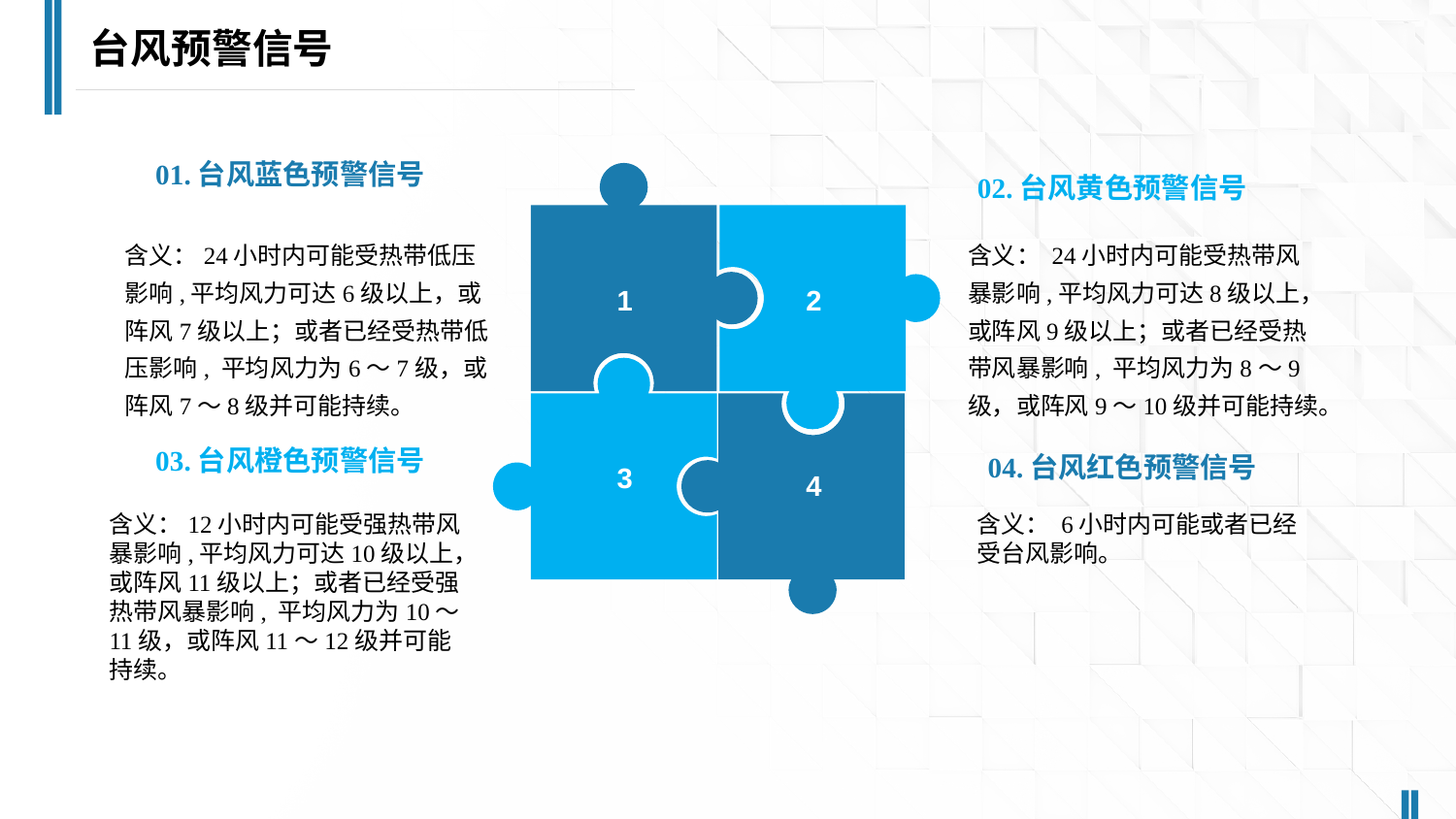

台风预警信号
01.台风蓝色预警信号

02.台风黄色预警信号

含义：24小时内可能受热带低压影响,平均风力可达6级以上，或阵风7级以上；或者已经受热带低压影响, 平均风力为6～7级，或阵风7～8级并可能持续。
含义： 24小时内可能受热带风暴影响,平均风力可达8级以上，或阵风9级以上；或者已经受热带风暴影响, 平均风力为8～9级，或阵风9～10级并可能持续。
1
2

03.台风橙色预警信号
04.台风红色预警信号
3
4
含义：12小时内可能受强热带风暴影响,平均风力可达10级以上，或阵风11级以上；或者已经受强热带风暴影响, 平均风力为10～11级，或阵风11～12级并可能持续。
含义： 6小时内可能或者已经受台风影响。